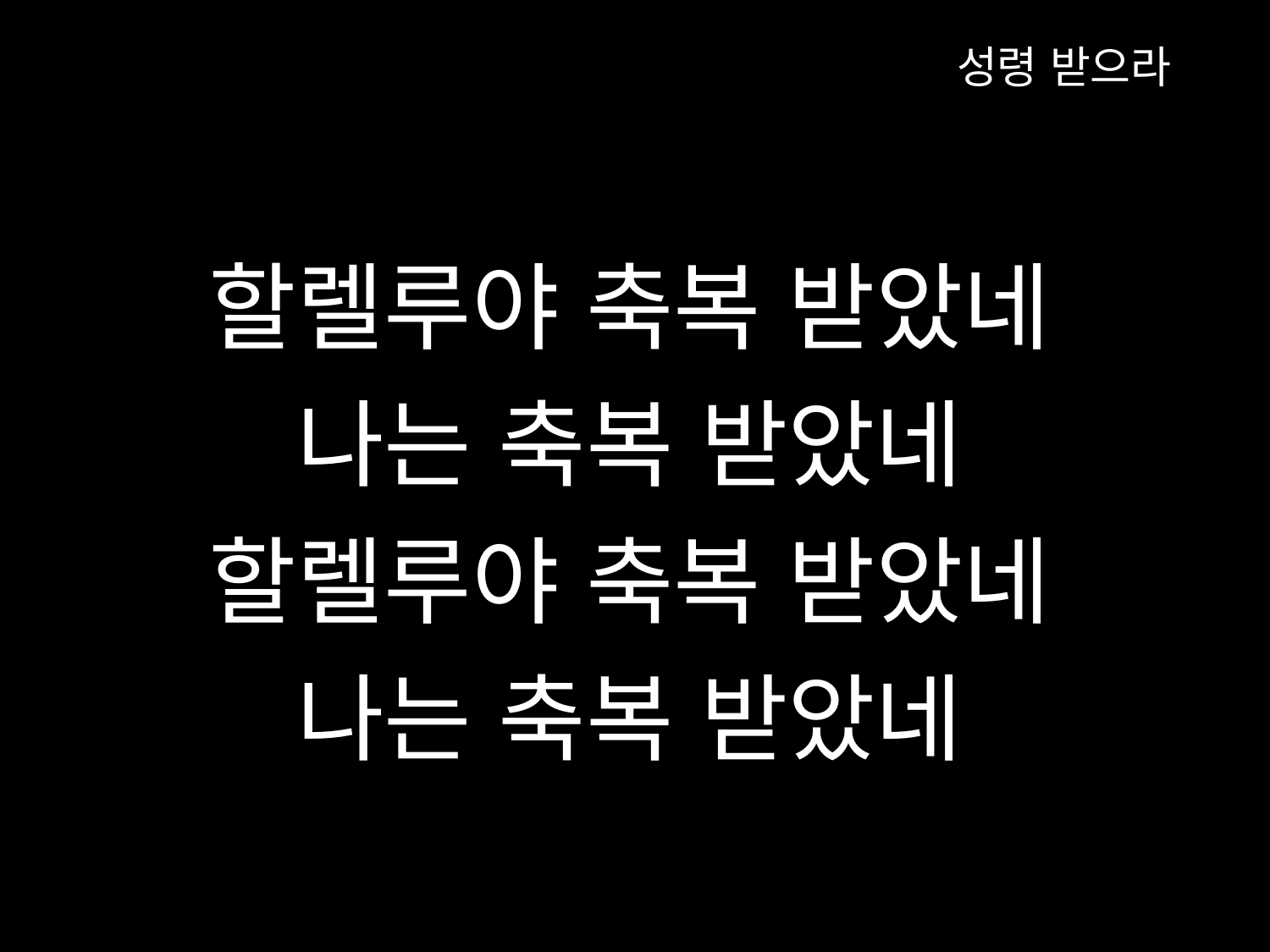

성령 받으라
할렐루야 축복 받았네
나는 축복 받았네
할렐루야 축복 받았네
나는 축복 받았네